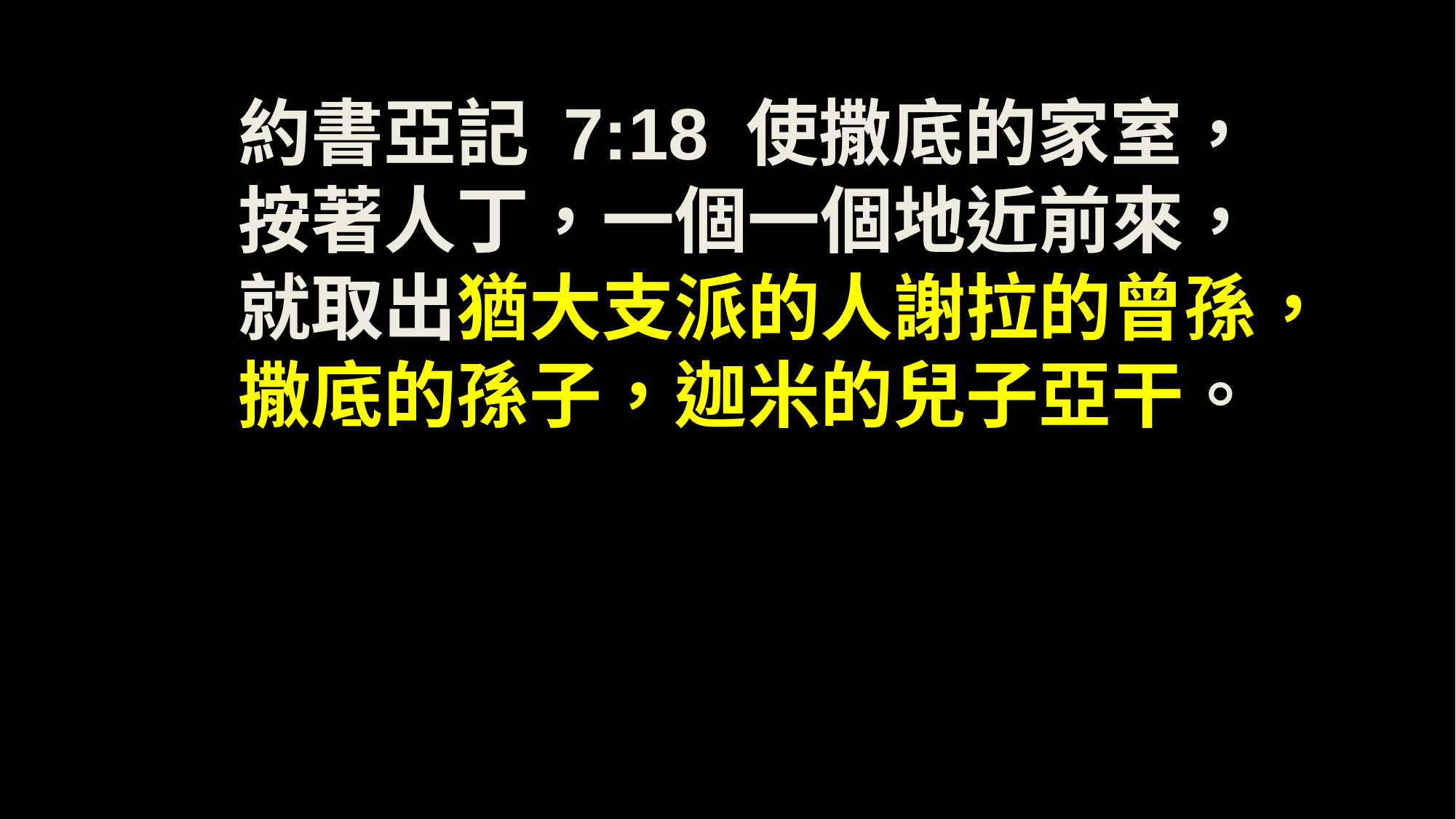

約書亞記 7:18 使撒底的家室，按著人丁，一個一個地近前來，就取出猶大支派的人謝拉的曾孫，撒底的孫子，迦米的兒子亞干。